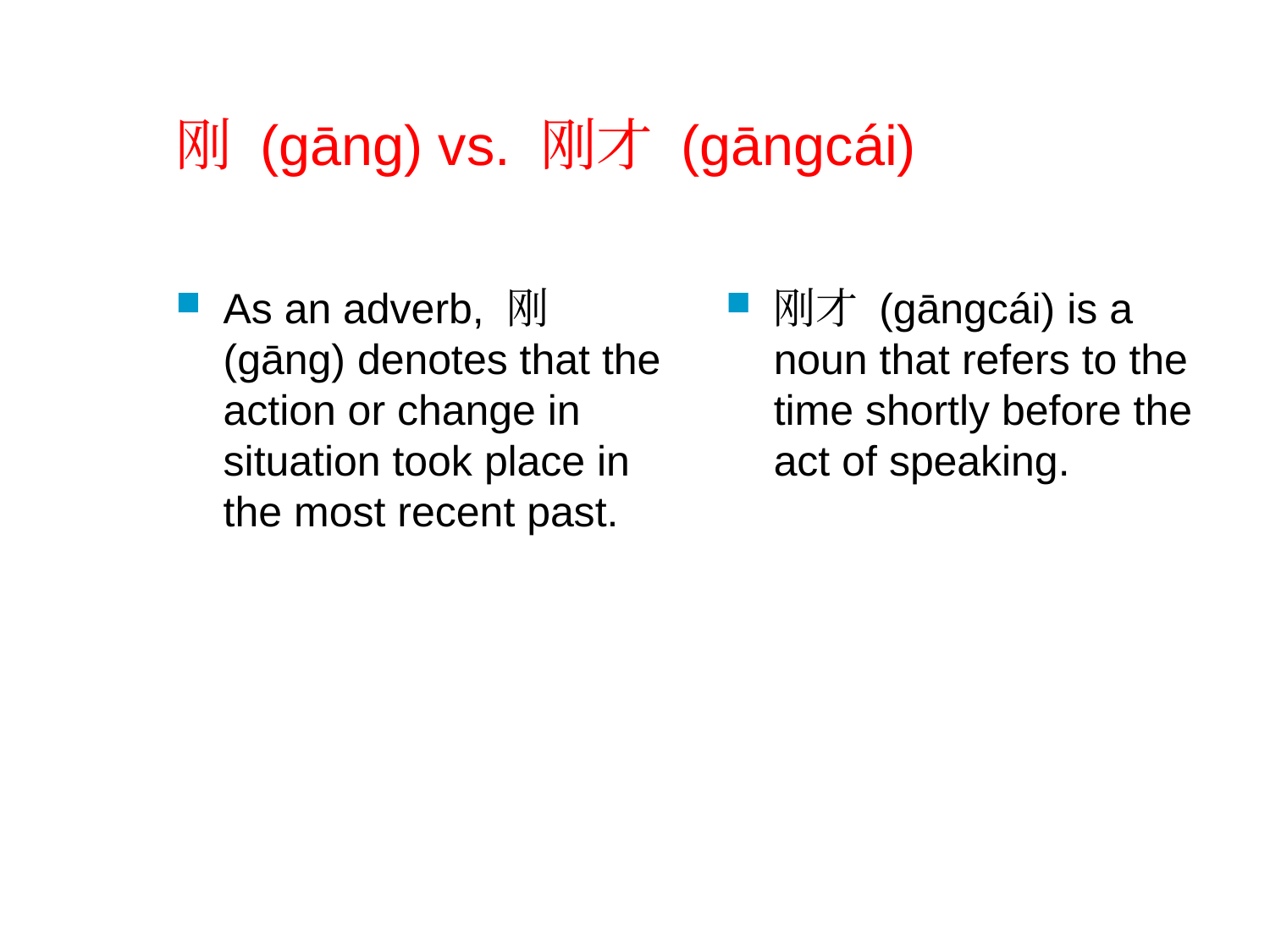

# 刚 (gāng) vs. 刚才 (gāngcái)
As an adverb, 刚 (gāng) denotes that the action or change in situation took place in the most recent past.

刚才 (gāngcái) is a noun that refers to the time shortly before the act of speaking.